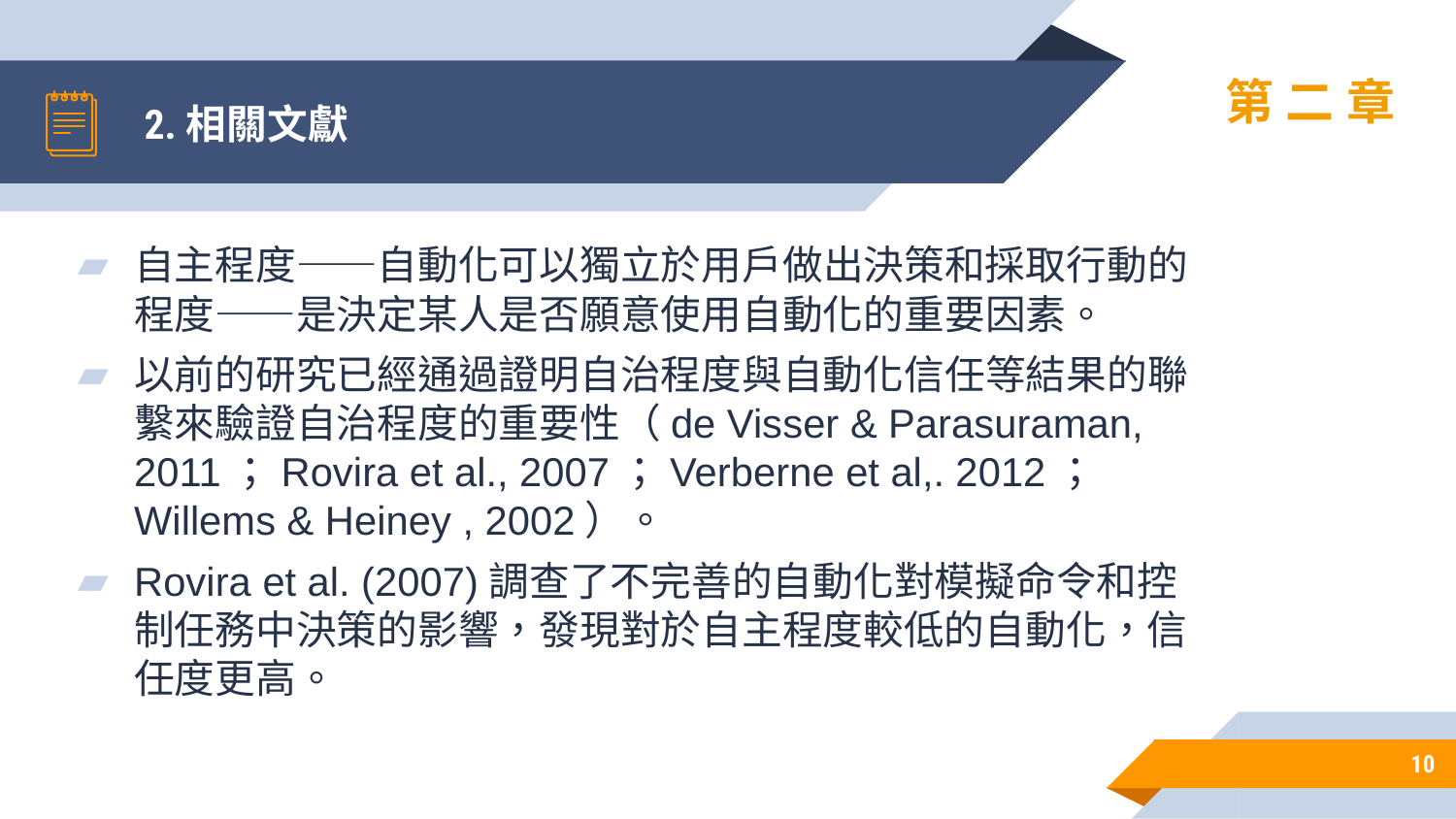

# 2.相關文獻
第二章

自主程度——自動化可以獨立於用戶做出決策和採取行動的程度——是決定某人是否願意使用自動化的重要因素。
以前的研究已經通過證明自治程度與自動化信任等結果的聯繫來驗證自治程度的重要性（de Visser & Parasuraman, 2011；Rovira et al., 2007；Verberne et al,. 2012；Willems & Heiney , 2002）。
Rovira et al. (2007)調查了不完善的自動化對模擬命令和控制任務中決策的影響，發現對於自主程度較低的自動化，信任度更高。

10